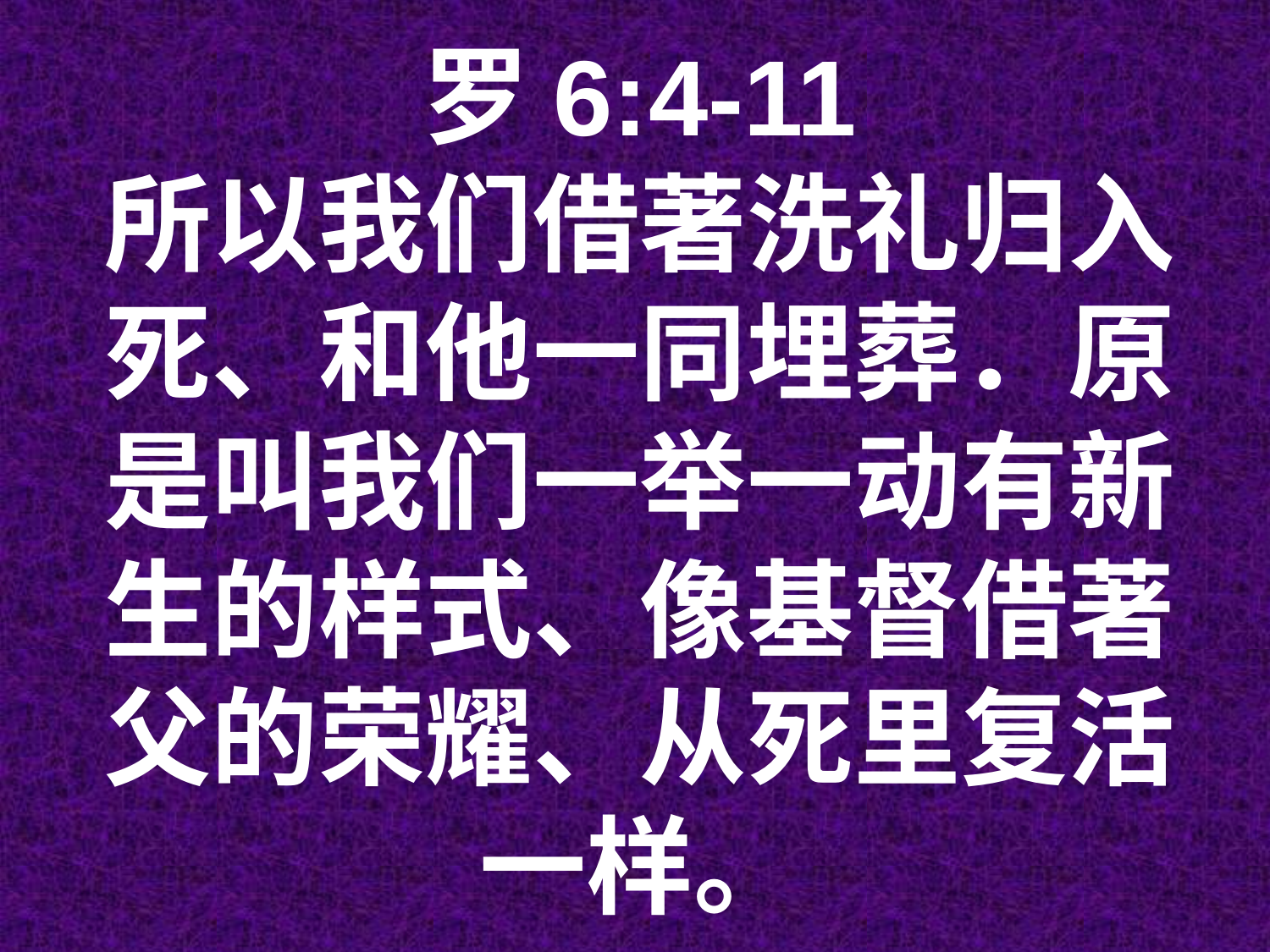

# 罗6:4-11 所以我们借著洗礼归入死、和他一同埋葬．原是叫我们一举一动有新生的样式、像基督借著父的荣耀、从死里复活一样。